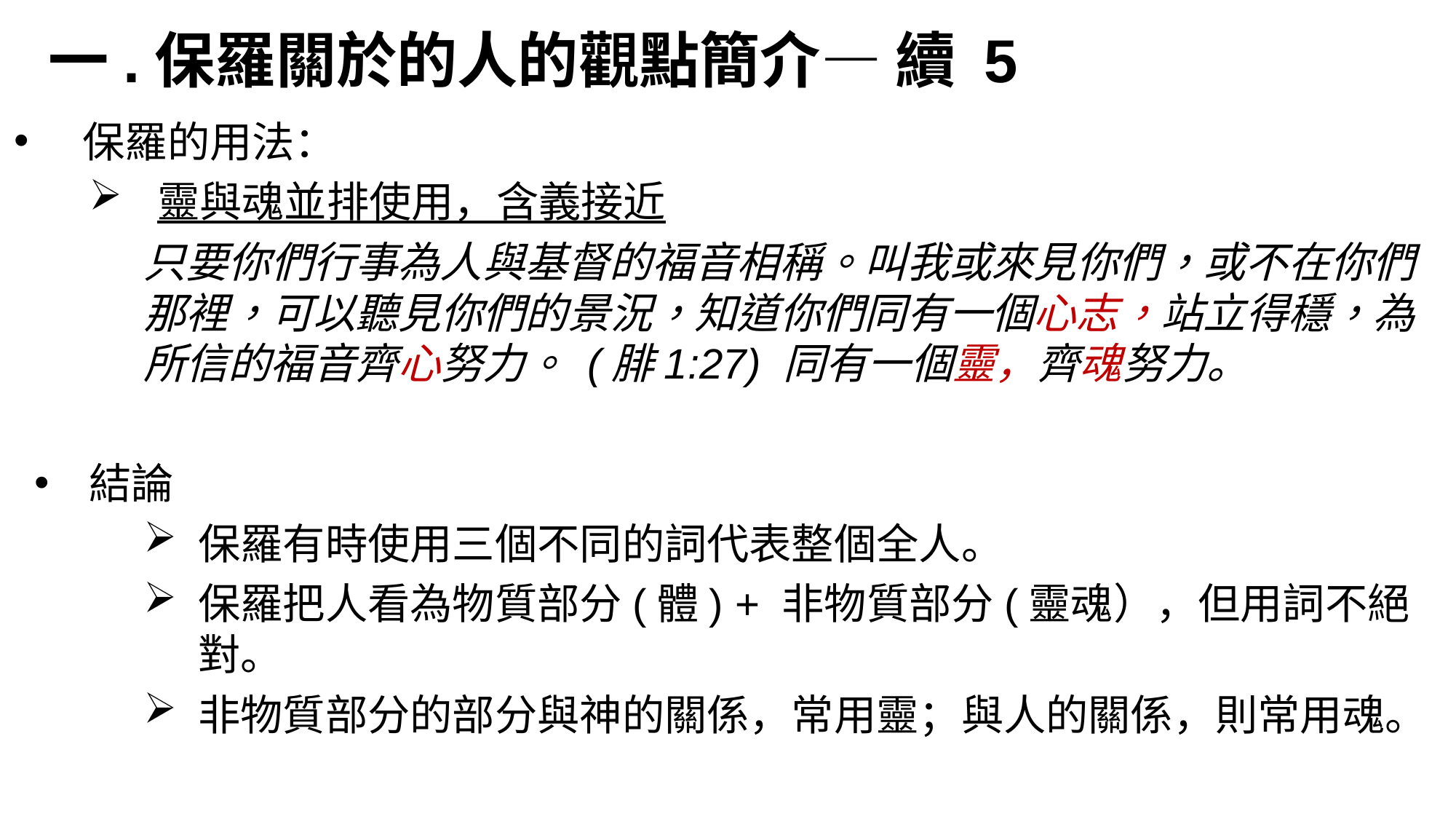

一.保羅關於的人的觀點簡介— 續 5
保羅的用法：
靈與魂並排使用，含義接近
只要你們行事為人與基督的福音相稱。叫我或來見你們，或不在你們那裡，可以聽見你們的景況，知道你們同有一個心志，站立得穩，為所信的福音齊心努力。 (腓1:27) 同有一個靈，齊魂努力。

結論
保羅有時使用三個不同的詞代表整個全人。
保羅把人看為物質部分(體) + 非物質部分(靈魂），但用詞不絕對。
非物質部分的部分與神的關係，常用靈；與人的關係，則常用魂。